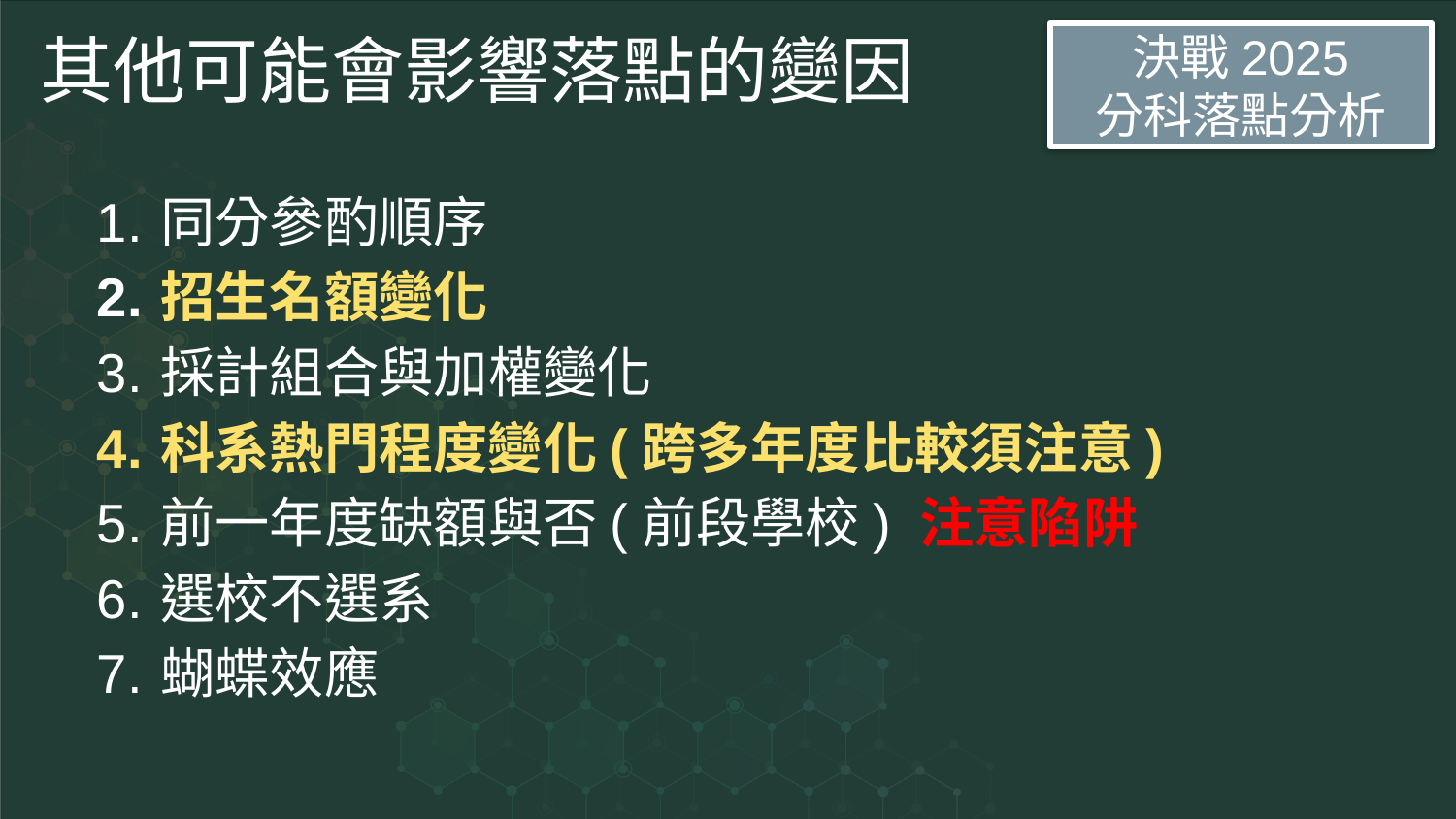

# 其他可能會影響落點的變因
決戰2025
分科落點分析
同分參酌順序
招生名額變化
採計組合與加權變化
科系熱門程度變化(跨多年度比較須注意)
前一年度缺額與否(前段學校) 注意陷阱
選校不選系
蝴蝶效應